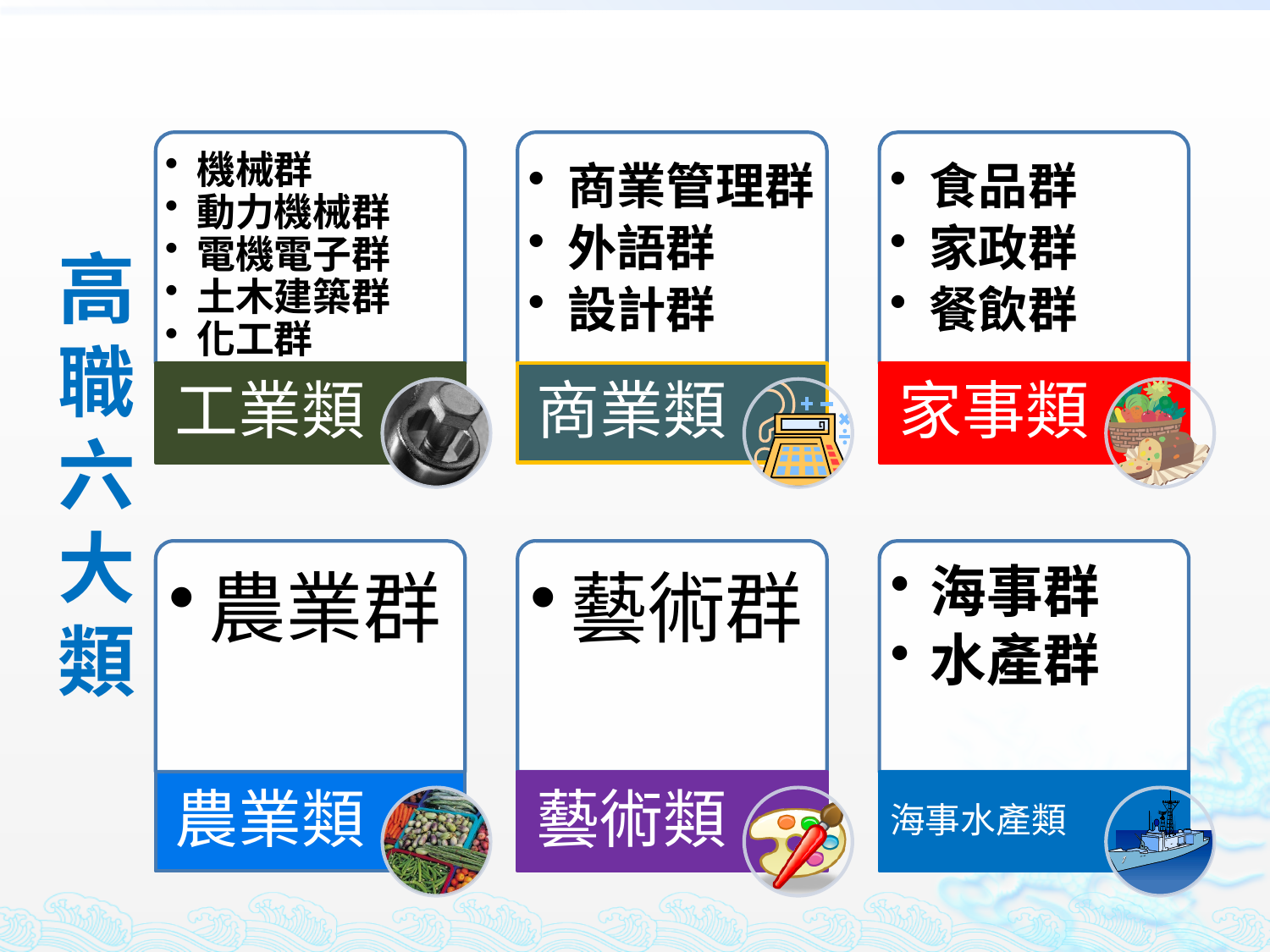

機械群
動力機械群
電機電子群
土木建築群
化工群
工業類
商業管理群
外語群
設計群
商業類
食品群
家政群
餐飲群
家事類
農業群
農業類
藝術群
藝術類
海事群
水產群
海事水產類
# 高職六大類